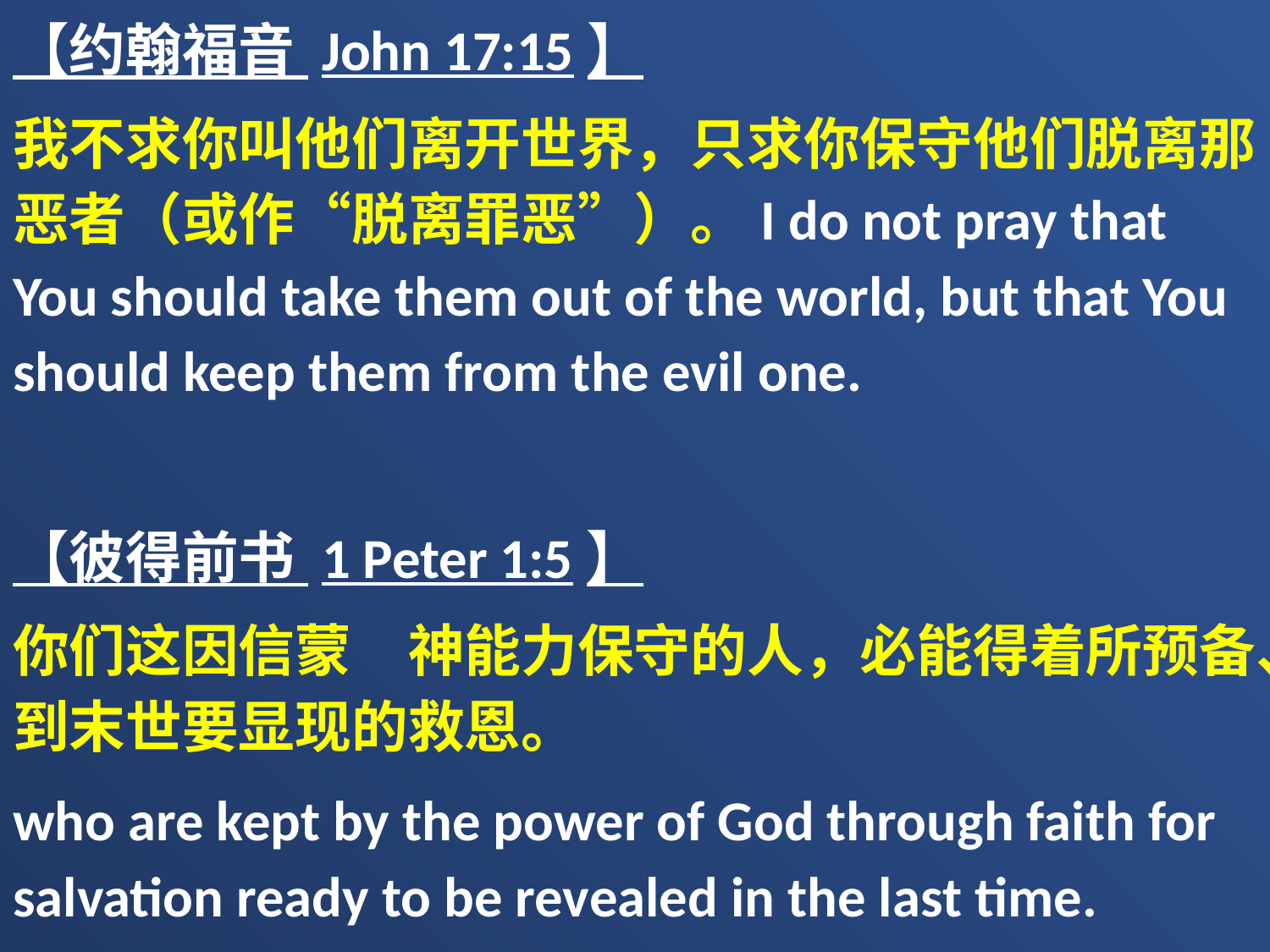

【约翰福音 John 17:15】
我不求你叫他们离开世界，只求你保守他们脱离那恶者（或作“脱离罪恶”）。I do not pray that You should take them out of the world, but that You should keep them from the evil one.

【彼得前书 1 Peter 1:5】
你们这因信蒙　神能力保守的人，必能得着所预备、到末世要显现的救恩。
who are kept by the power of God through faith for salvation ready to be revealed in the last time.